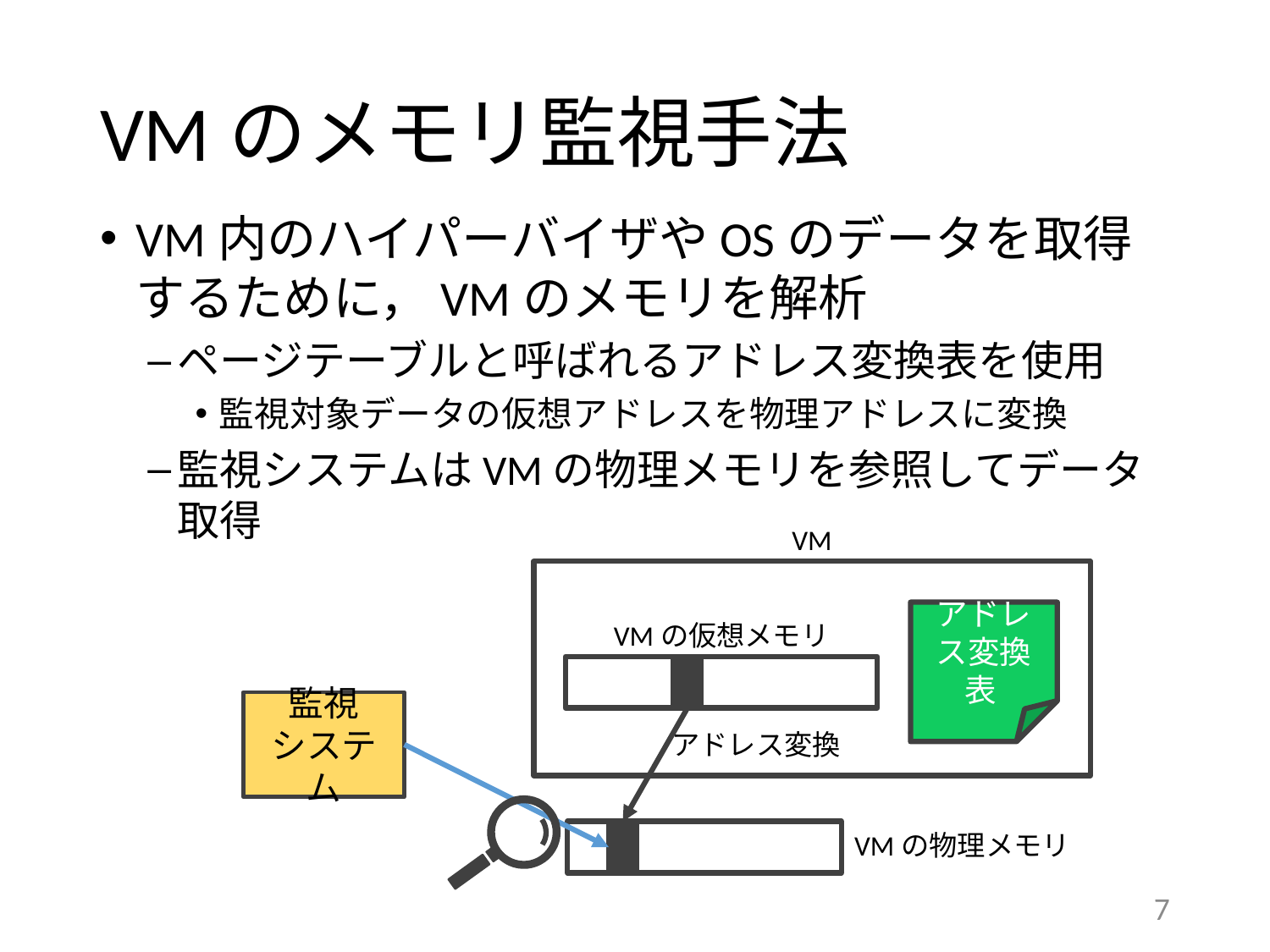

# VMのメモリ監視手法
VM内のハイパーバイザやOSのデータを取得するために，VMのメモリを解析
ページテーブルと呼ばれるアドレス変換表を使用
監視対象データの仮想アドレスを物理アドレスに変換
監視システムはVMの物理メモリを参照してデータ取得
VM

アドレス変換表
VMの仮想メモリ

監視
システム
アドレス変換

VMの物理メモリ
7